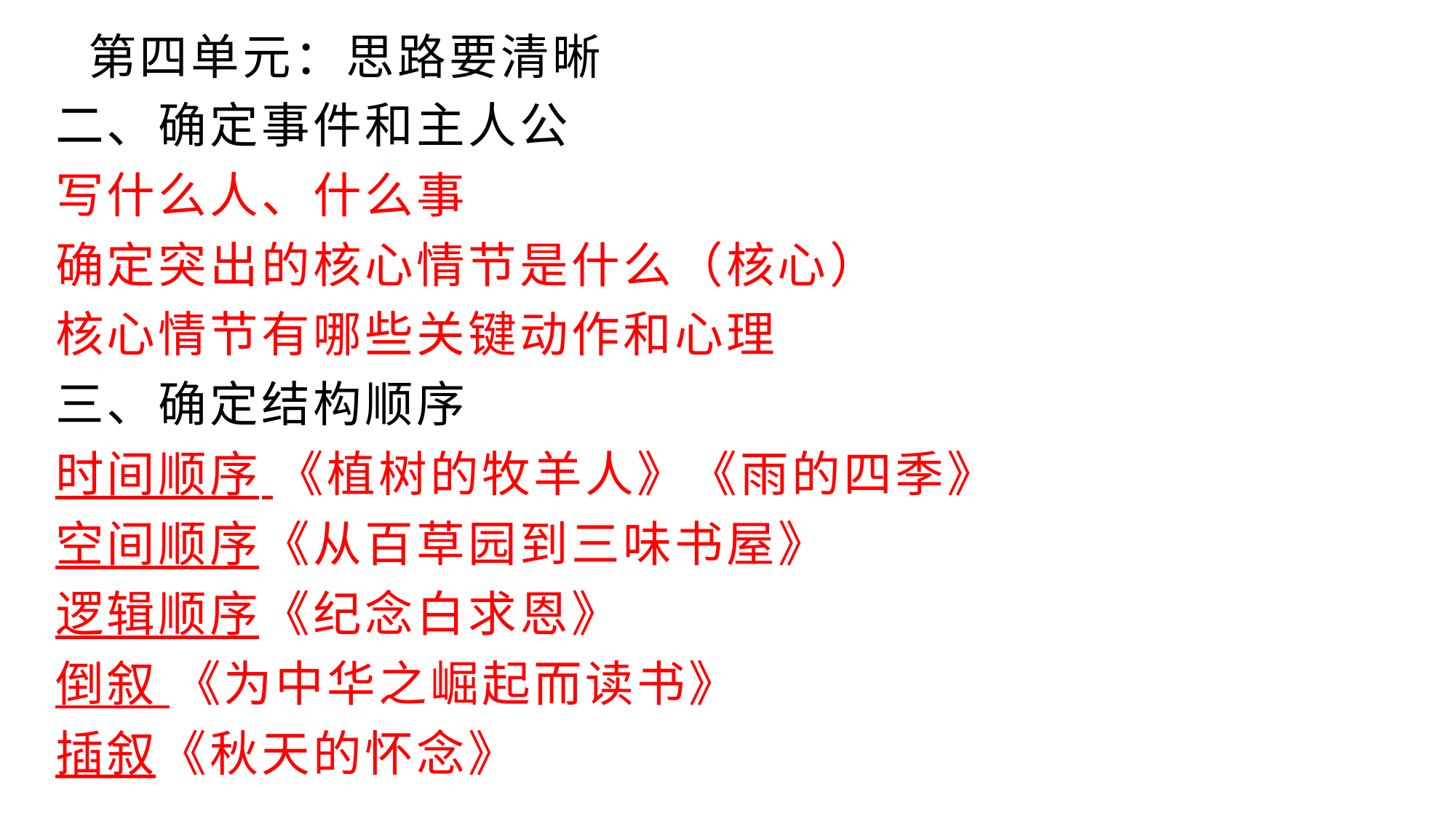

第四单元：思路要清晰
二、确定事件和主人公
写什么人、什么事
确定突出的核心情节是什么（核心）
核心情节有哪些关键动作和心理
三、确定结构顺序
时间顺序 《植树的牧羊人》《雨的四季》
空间顺序《从百草园到三味书屋》
逻辑顺序《纪念白求恩》
倒叙 《为中华之崛起而读书》
插叙《秋天的怀念》